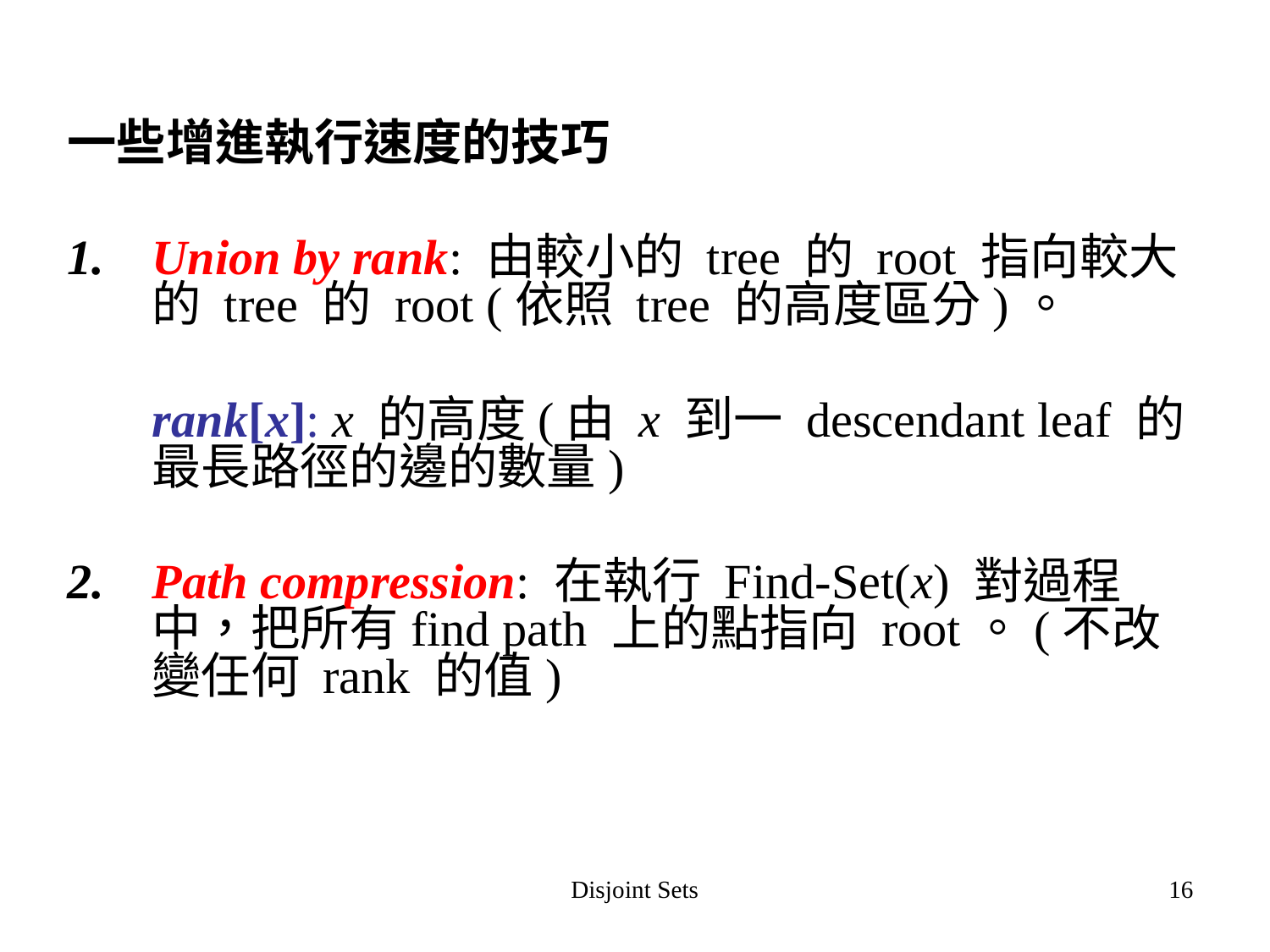

一些增進執行速度的技巧

Union by rank: 由較小的 tree 的 root 指向較大的 tree 的 root (依照 tree 的高度區分)。

	rank[x]: x 的高度(由 x 到一 descendant leaf 的最長路徑的邊的數量)

Path compression: 在執行 Find-Set(x) 對過程中，把所有find path 上的點指向 root。(不改變任何 rank 的值)
Disjoint Sets
16